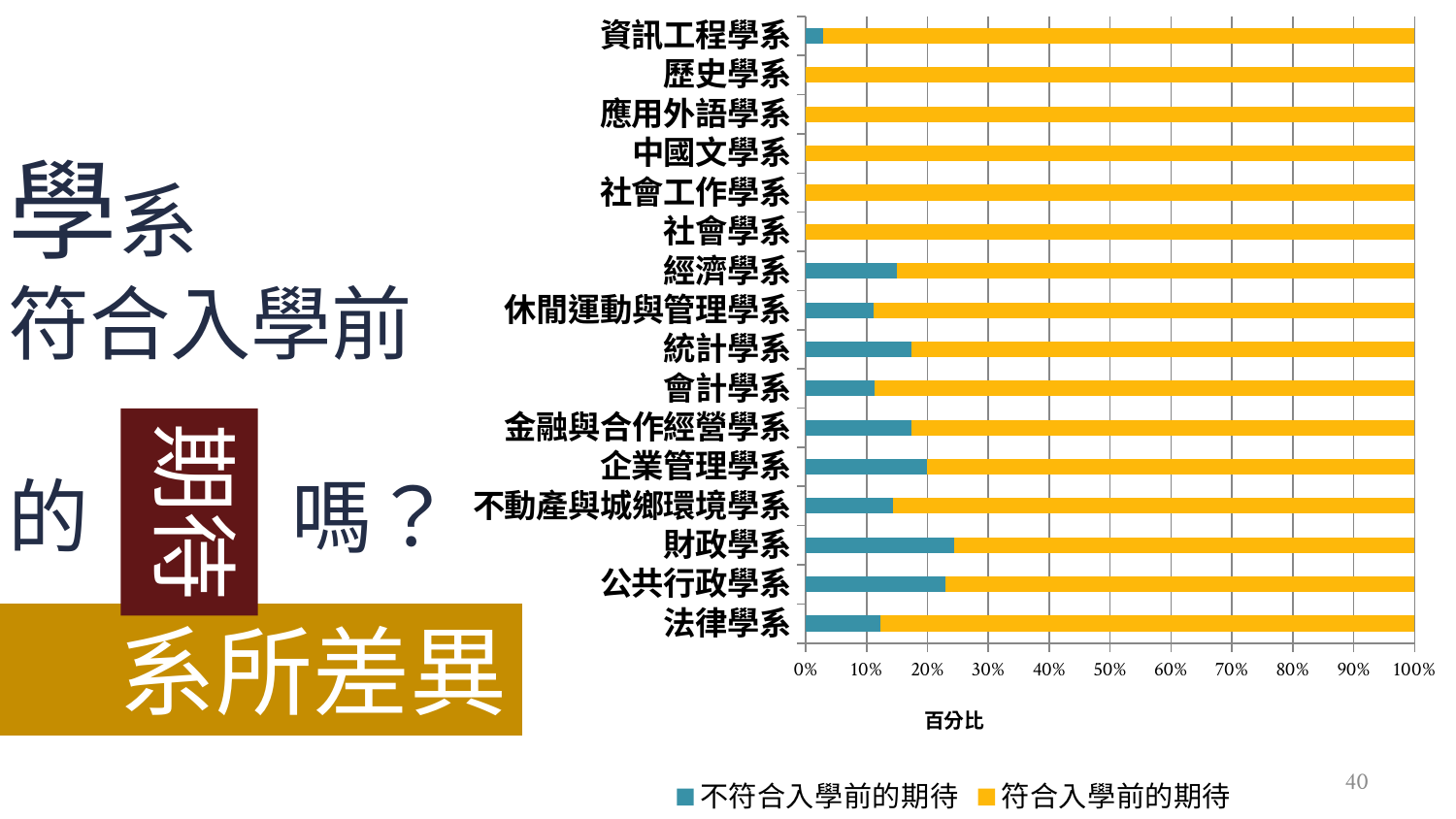

### Chart

| Category | 不符合入學前的期待 | 符合入學前的期待 |
|---|---|---|
| 法律學系 | 0.12300000000000012 | 0.8770000000000011 |
| 公共行政學系 | 0.23 | 0.7700000000000011 |
| 財政學系 | 0.24400000000000024 | 0.7560000000000011 |
| 不動產與城鄉環境學系 | 0.14400000000000004 | 0.8560000000000006 |
| 企業管理學系 | 0.199 | 0.801 |
| 金融與合作經營學系 | 0.17300000000000001 | 0.8270000000000006 |
| 會計學系 | 0.113 | 0.887 |
| 統計學系 | 0.17300000000000001 | 0.8270000000000006 |
| 休閒運動與管理學系 | 0.111 | 0.889 |
| 經濟學系 | 0.14900000000000024 | 0.8510000000000006 |
| 社會學系 | 0.0 | 0.9 |
| 社會工作學系 | 0.0 | 0.934 |
| 中國文學系 | 0.0 | 0.813 |
| 應用外語學系 | 0.0 | 0.946 |
| 歷史學系 | 0.0 | 0.9710000000000006 |
| 資訊工程學系 | 0.029 | 0.9710000000000006 |
學系
符合入學前

的     嗎？
期待
系所差異
40